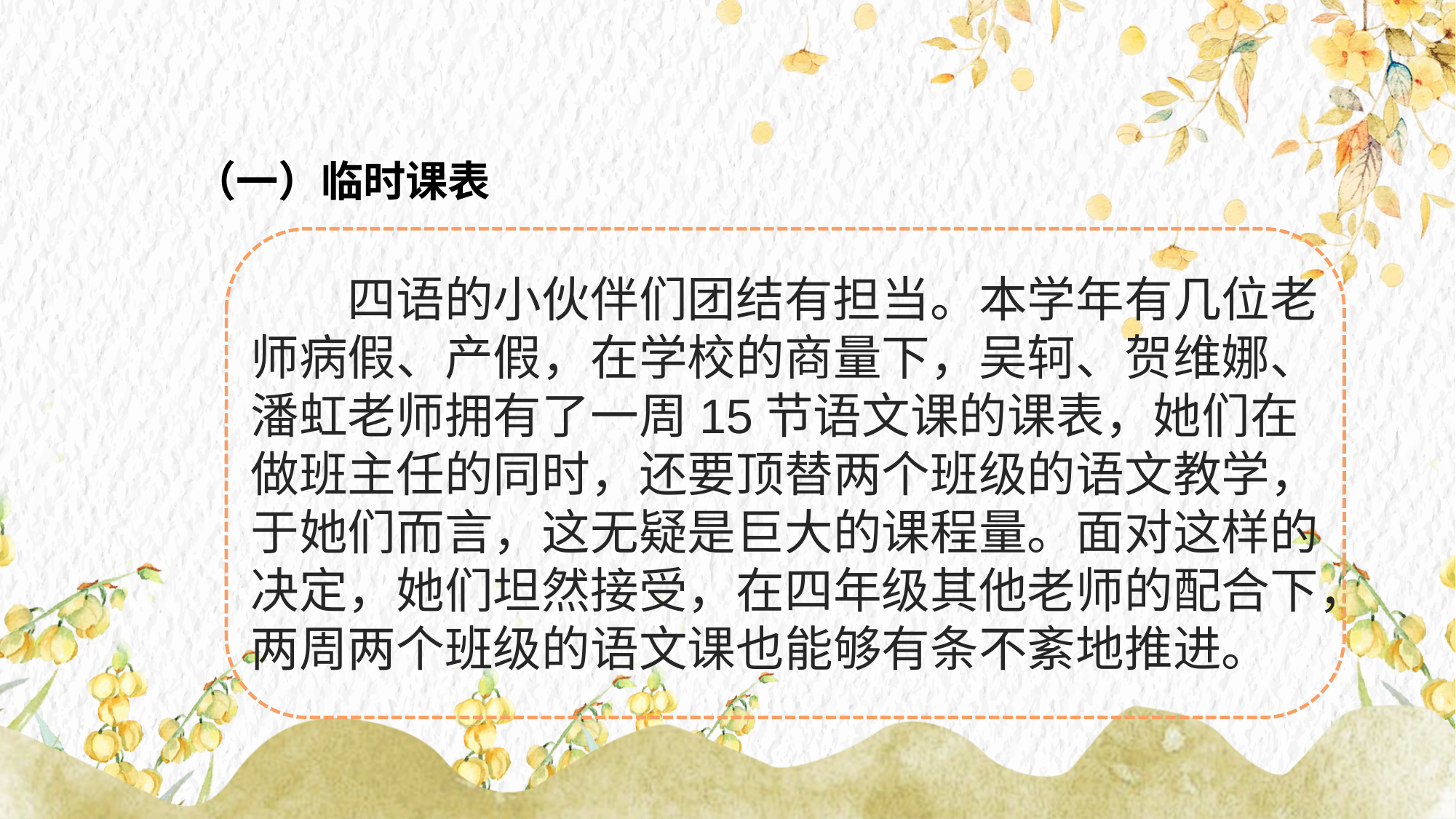

（一）临时课表

四语的小伙伴们团结有担当。本学年有几位老师病假、产假，在学校的商量下，吴轲、贺维娜、潘虹老师拥有了一周15节语文课的课表，她们在做班主任的同时，还要顶替两个班级的语文教学，于她们而言，这无疑是巨大的课程量。面对这样的决定，她们坦然接受，在四年级其他老师的配合下，两周两个班级的语文课也能够有条不紊地推进。